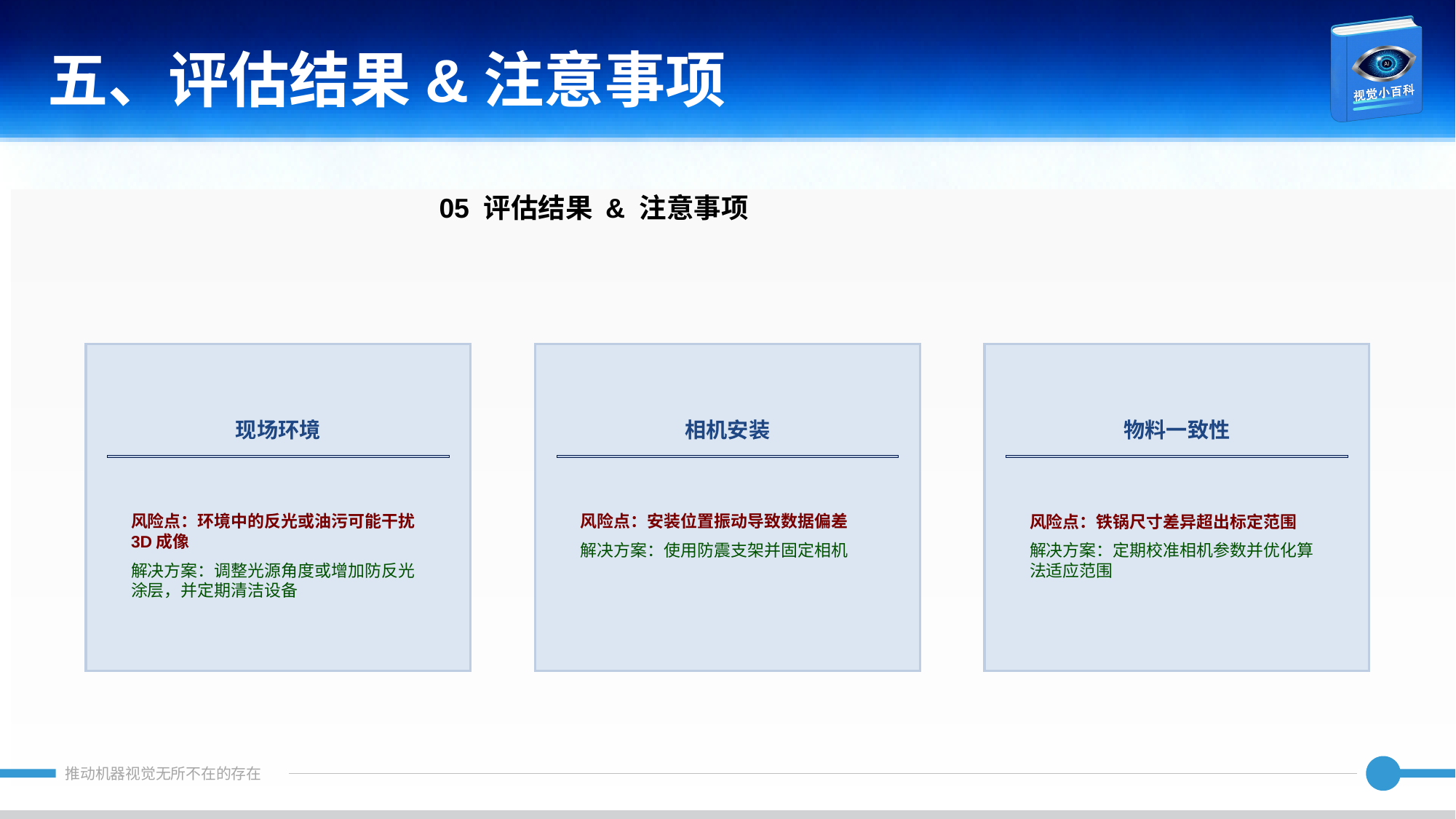

五、评估结果&注意事项

05 评估结果 & 注意事项

现场环境

相机安装

物料一致性

风险点：环境中的反光或油污可能干扰3D成像
解决方案：调整光源角度或增加防反光涂层，并定期清洁设备

风险点：安装位置振动导致数据偏差
解决方案：使用防震支架并固定相机

风险点：铁锅尺寸差异超出标定范围
解决方案：定期校准相机参数并优化算法适应范围
11